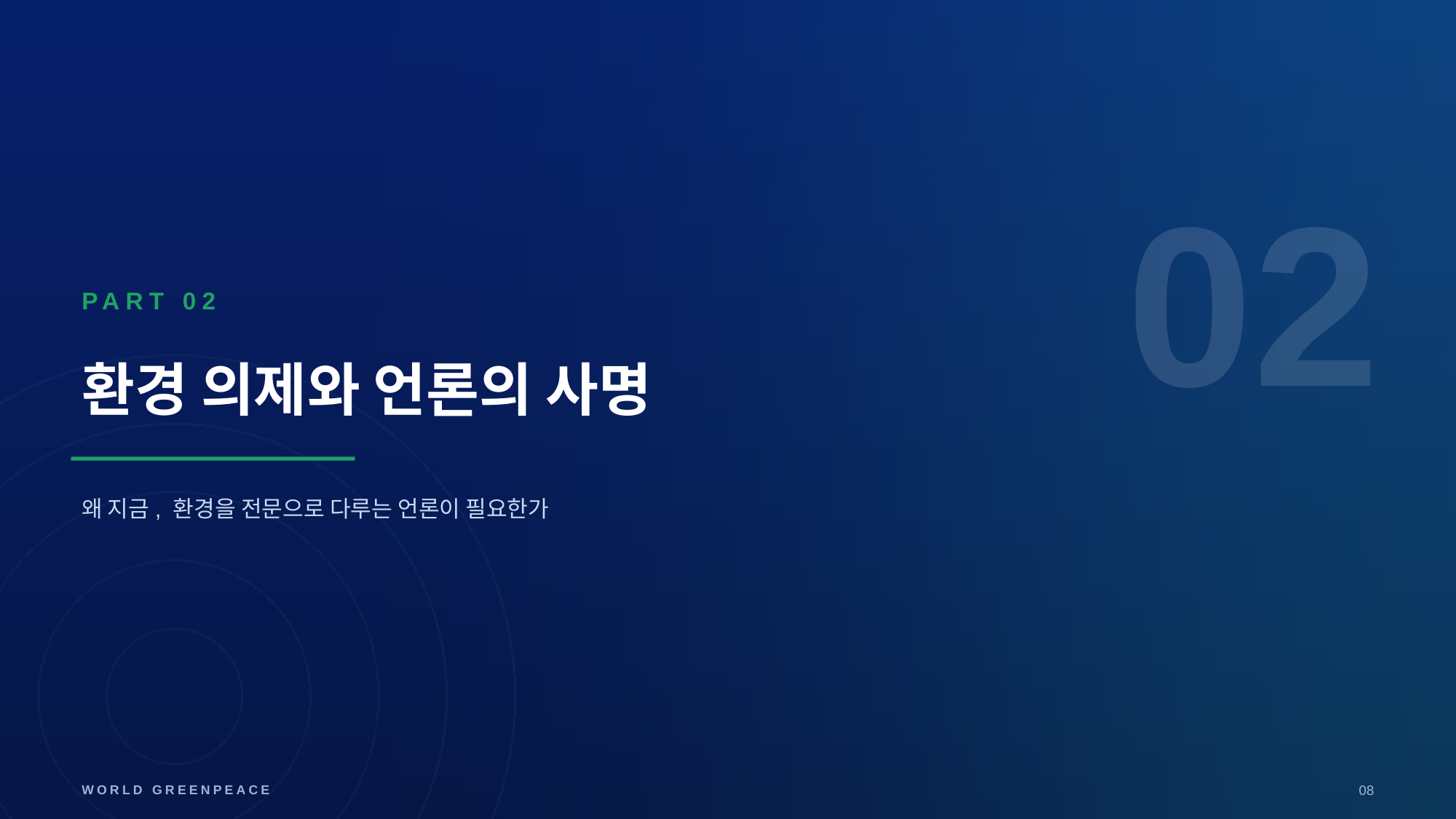

02
PART 02
환경 의제와 언론의 사명

왜 지금, 환경을 전문으로 다루는 언론이 필요한가
WORLD GREENPEACE
08